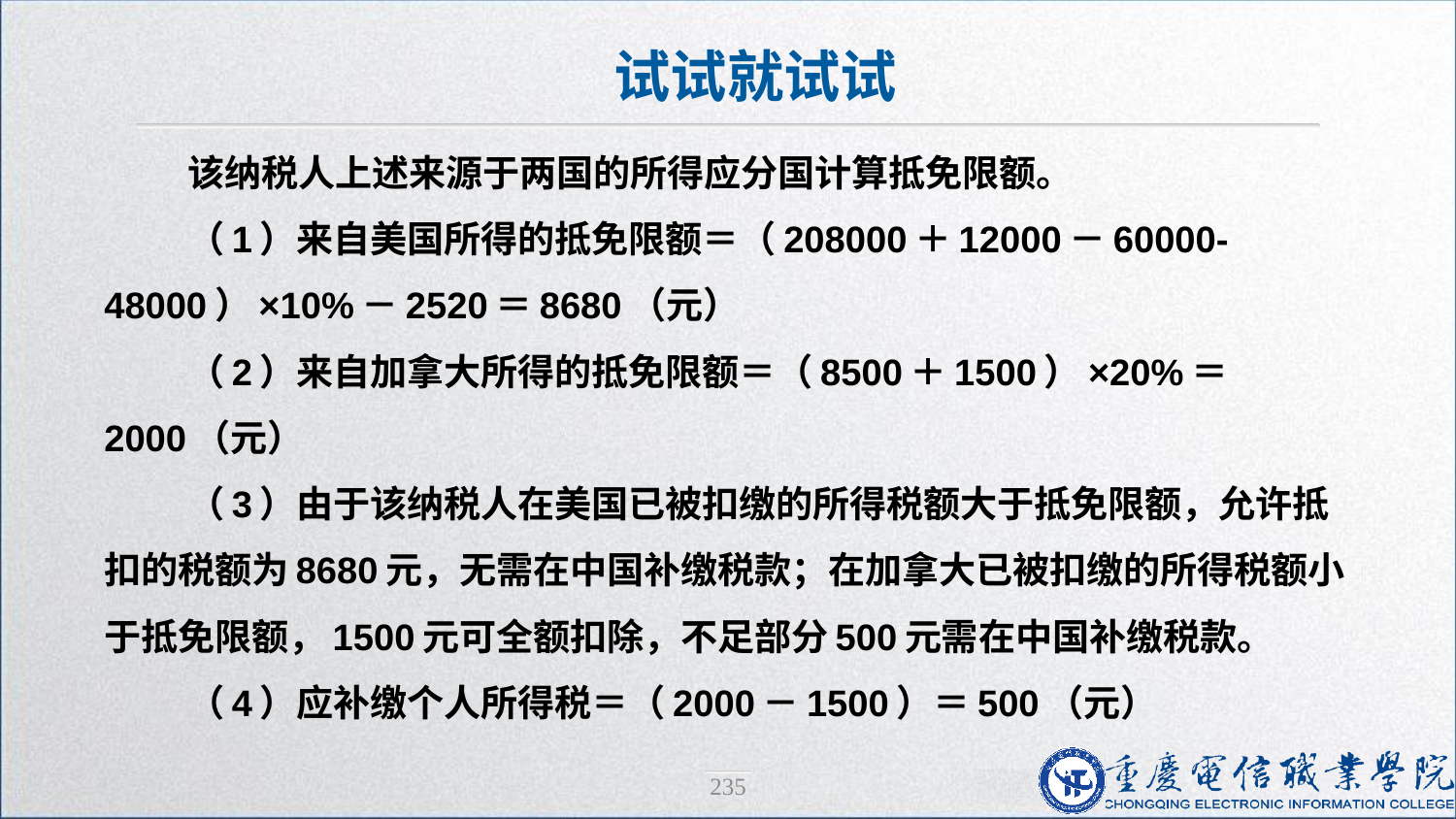

试试就试试
该纳税人上述来源于两国的所得应分国计算抵免限额。
（1）来自美国所得的抵免限额＝（208000＋12000－60000-48000）×10%－2520＝8680（元）
（2）来自加拿大所得的抵免限额＝（8500＋1500）×20%＝2000（元）
（3）由于该纳税人在美国已被扣缴的所得税额大于抵免限额，允许抵扣的税额为8680元，无需在中国补缴税款；在加拿大已被扣缴的所得税额小于抵免限额，1500元可全额扣除，不足部分500元需在中国补缴税款。
（4）应补缴个人所得税＝（2000－1500）＝500（元）

235